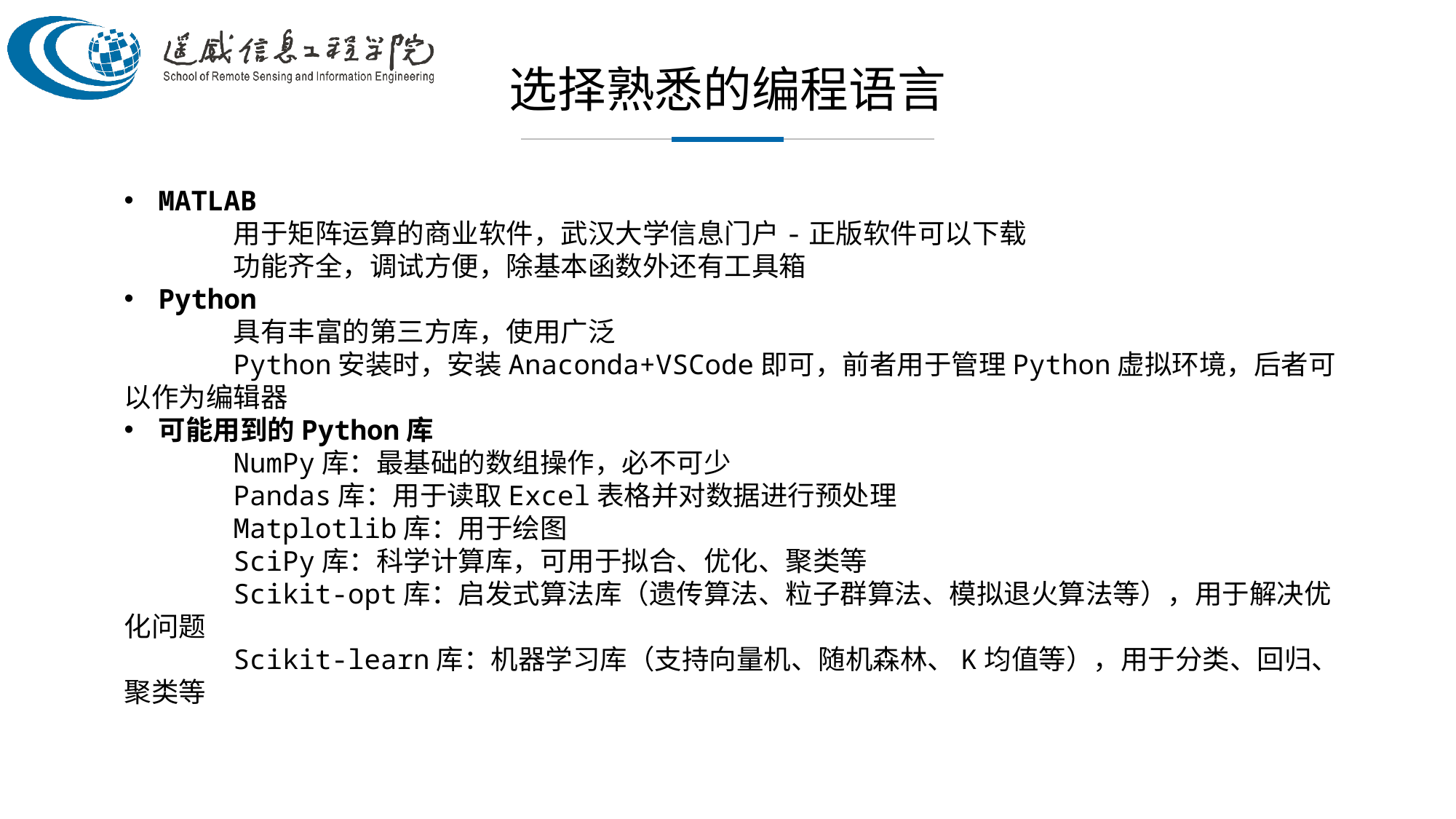

选择熟悉的编程语言
MATLAB
	用于矩阵运算的商业软件，武汉大学信息门户-正版软件可以下载
	功能齐全，调试方便，除基本函数外还有工具箱
Python
	具有丰富的第三方库，使用广泛
	Python安装时，安装Anaconda+VSCode即可，前者用于管理Python虚拟环境，后者可以作为编辑器
可能用到的Python库
	NumPy库：最基础的数组操作，必不可少
	Pandas库：用于读取Excel表格并对数据进行预处理
	Matplotlib库：用于绘图
	SciPy库：科学计算库，可用于拟合、优化、聚类等
	Scikit-opt库：启发式算法库（遗传算法、粒子群算法、模拟退火算法等），用于解决优化问题
	Scikit-learn库：机器学习库（支持向量机、随机森林、K均值等），用于分类、回归、聚类等